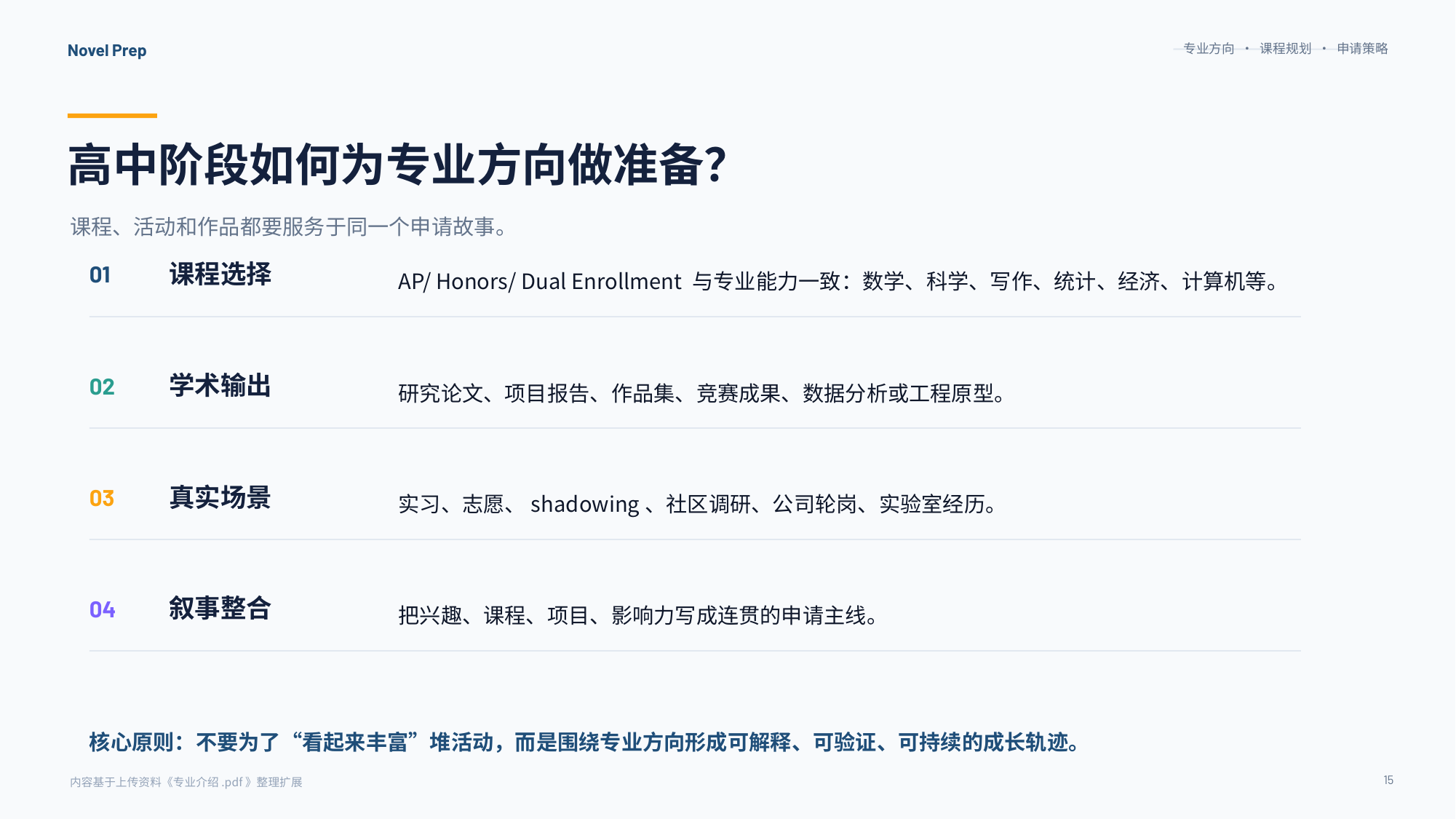

专业方向 · 课程规划 · 申请策略
Novel Prep

高中阶段如何为专业方向做准备？
课程、活动和作品都要服务于同一个申请故事。
课程选择
01
AP/ Honors/ Dual Enrollment 与专业能力一致：数学、科学、写作、统计、经济、计算机等。

学术输出
02
研究论文、项目报告、作品集、竞赛成果、数据分析或工程原型。

真实场景
03
实习、志愿、shadowing、社区调研、公司轮岗、实验室经历。

叙事整合
04
把兴趣、课程、项目、影响力写成连贯的申请主线。

核心原则：不要为了“看起来丰富”堆活动，而是围绕专业方向形成可解释、可验证、可持续的成长轨迹。
15
内容基于上传资料《专业介绍.pdf》整理扩展